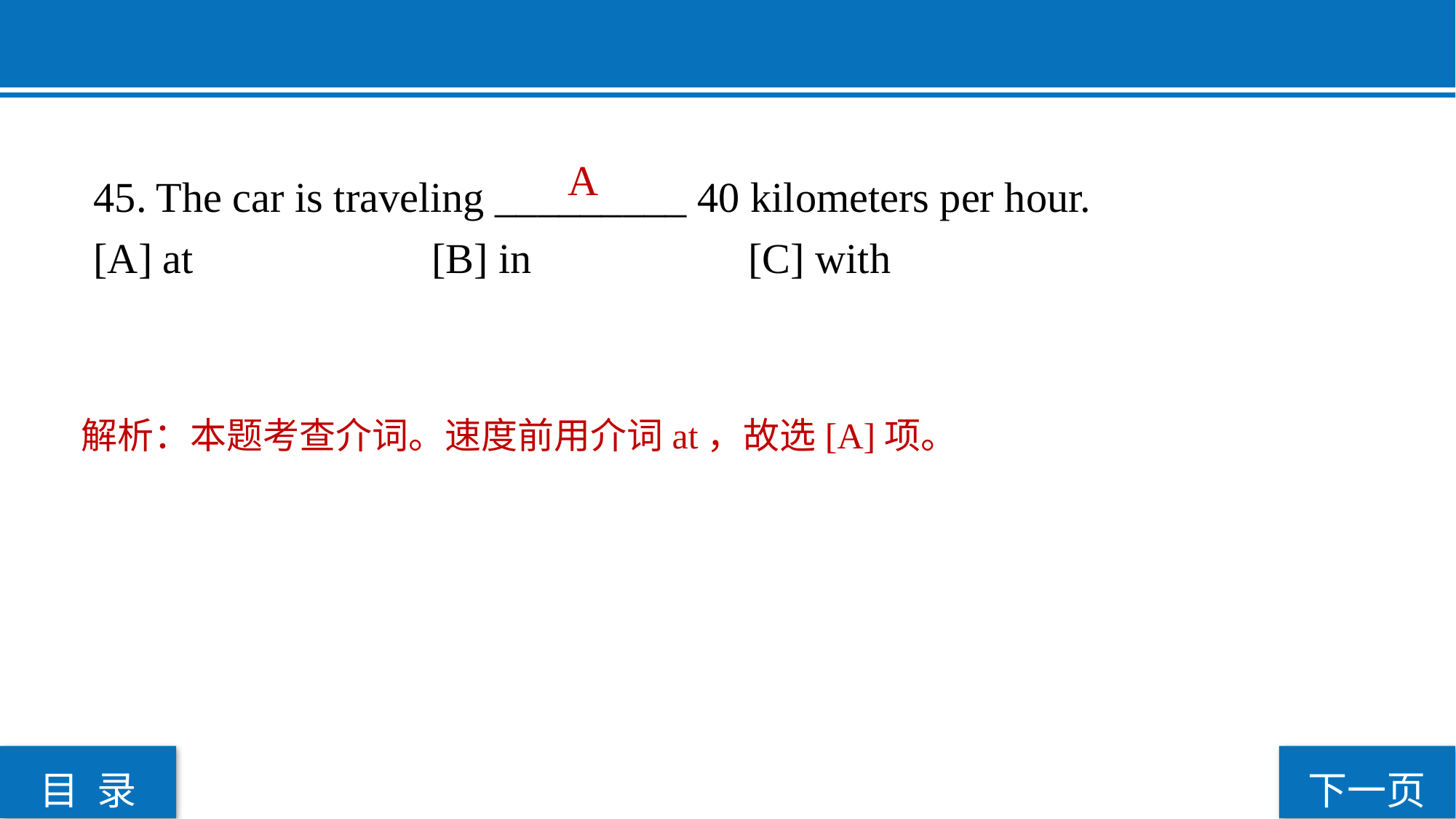

A
45. The car is traveling _________ 40 kilometers per hour.
[A] at			 [B] in 		[C] with
解析：本题考查介词。速度前用介词at，故选[A]项。